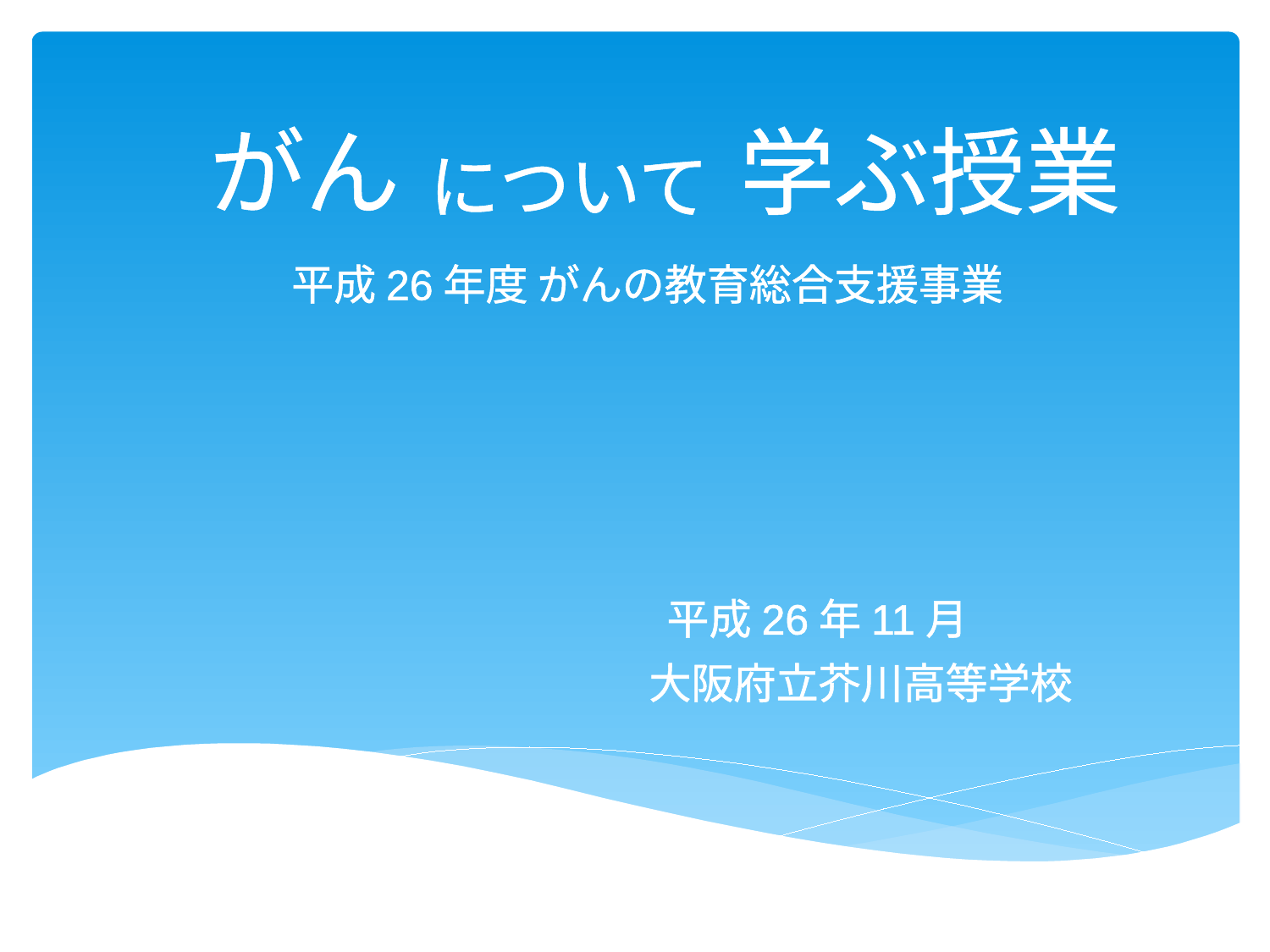

がん
学ぶ授業
について
平成26年度 がんの教育総合支援事業
平成26年11月
大阪府立芥川高等学校